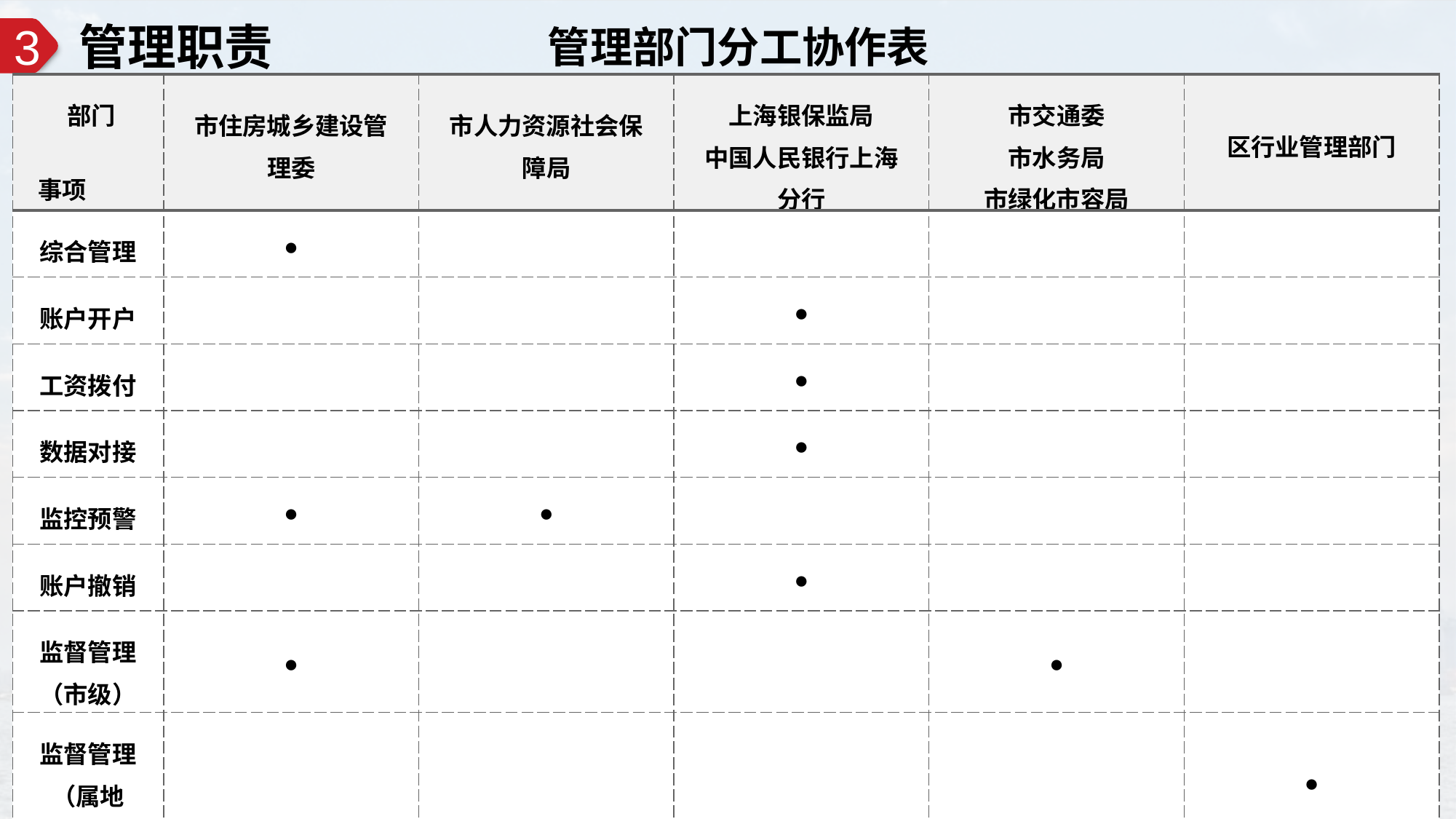

管理职责
管理部门分工协作表
3

| 部门 事项 | 市住房城乡建设管理委 | 市人力资源社会保障局 | 上海银保监局 中国人民银行上海分行 | 市交通委 市水务局 市绿化市容局 | 区行业管理部门 |
| --- | --- | --- | --- | --- | --- |
| 综合管理 | ● |  |  |  |  |
| 账户开户 |  |  | ● |  |  |
| 工资拨付 |  |  | ● |  |  |
| 数据对接 |  |  | ● |  |  |
| 监控预警 | ● | ● |  |  |  |
| 账户撤销 |  |  | ● |  |  |
| 监督管理（市级） | ● |  |  | ● |  |
| 监督管理（属地化） |  |  |  |  | ● |